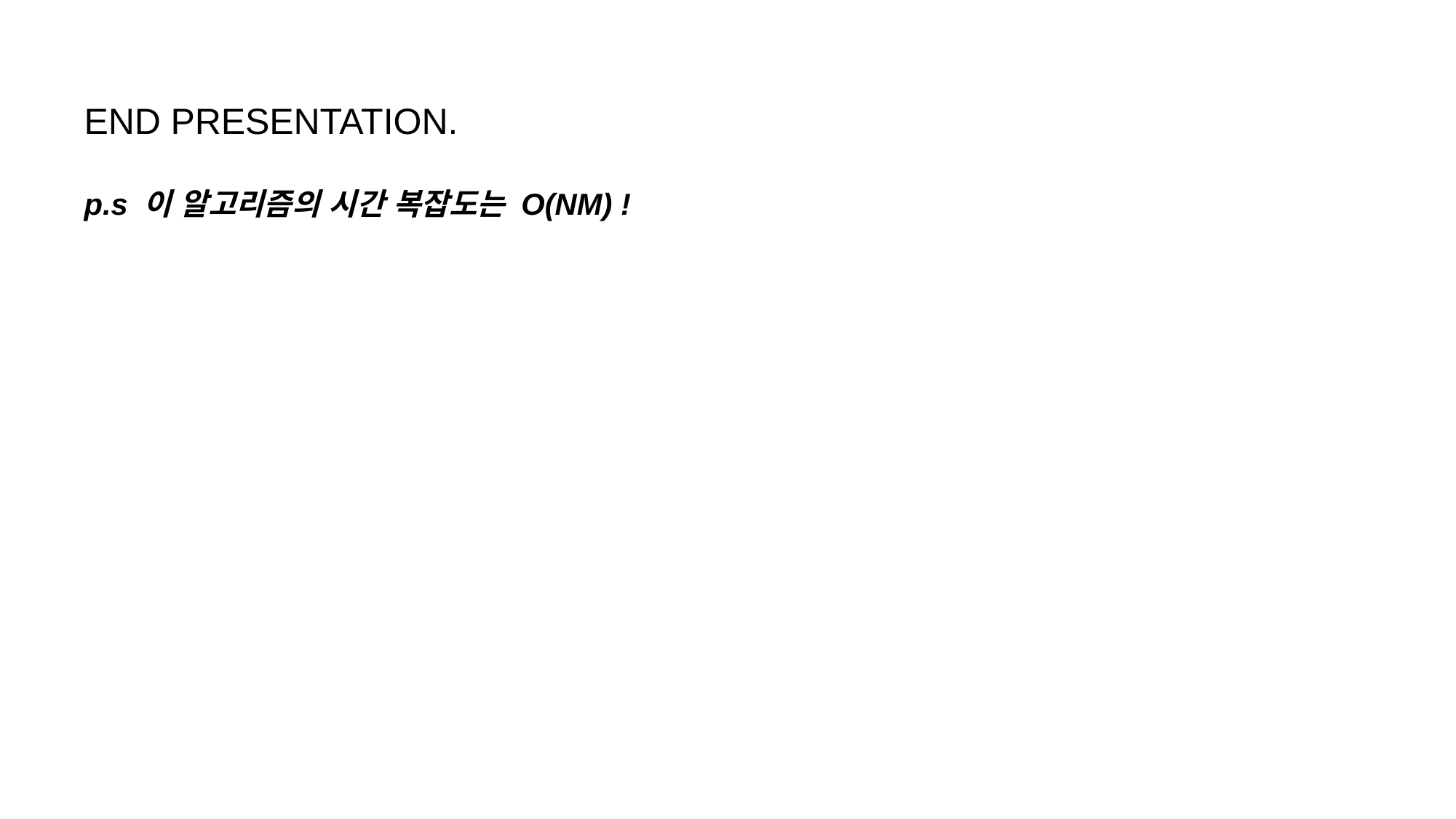

END PRESENTATION.

p.s 이 알고리즘의 시간 복잡도는 O(NM) !